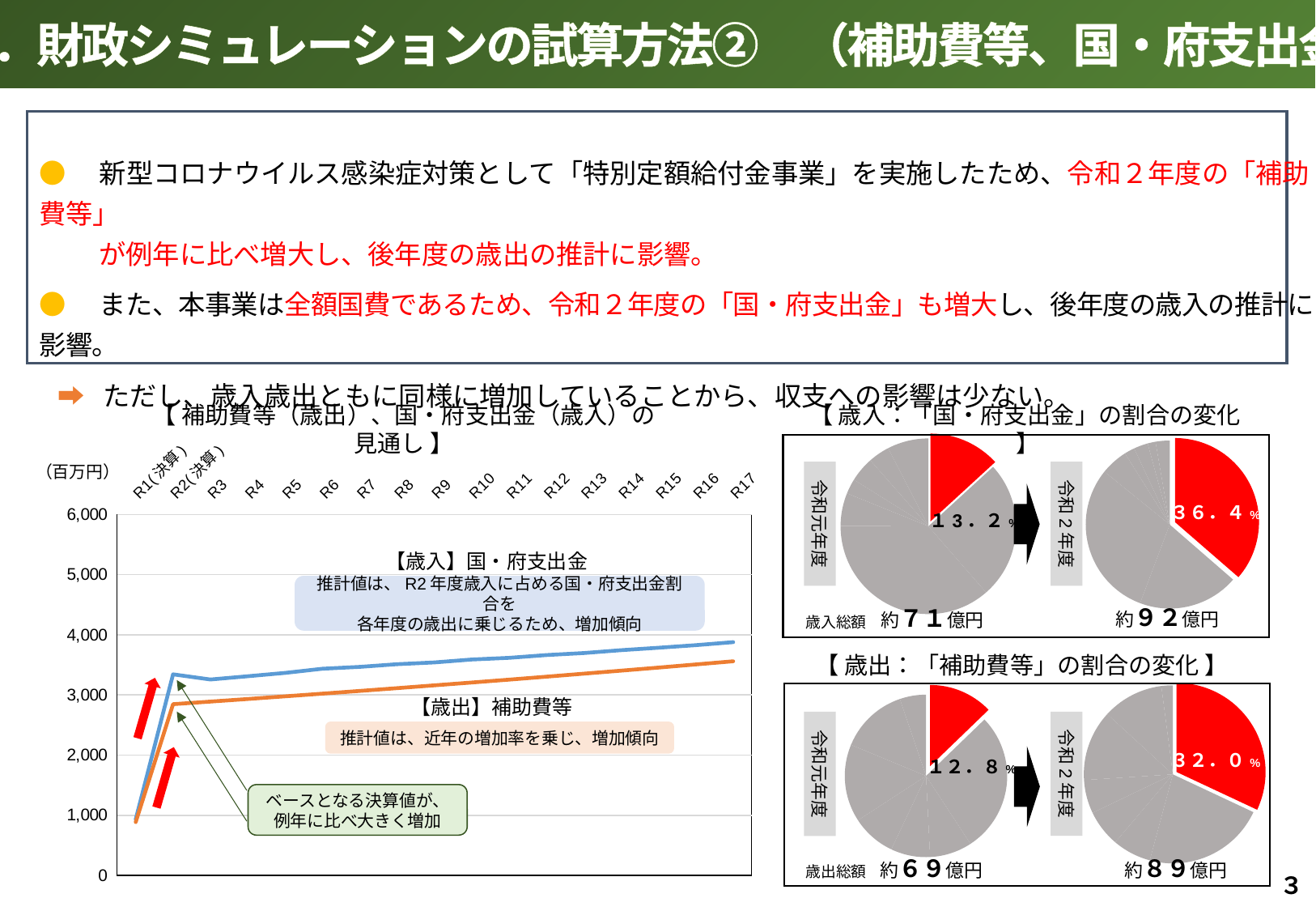

２．財政シミュレーションの試算方法②　（補助費等、国・府支出金）

●　新型コロナウイルス感染症対策として「特別定額給付金事業」を実施したため、令和２年度の「補助費等」
　　 が例年に比べ増大し、後年度の歳出の推計に影響。
●　また、本事業は全額国費であるため、令和２年度の「国・府支出金」も増大し、後年度の歳入の推計に影響。
   ➡  ただし、歳入歳出ともに同様に増加していることから、収支への影響は少ない。
【 歳入：「国・府支出金」の割合の変化 】
【 補助費等（歳出）、国・府支出金（歳入）の見通し 】

### Chart

| Category |  |  |
|---|---|---|
| R1(決算) | 933.0 | 887.0 |
| R2(決算) | 3343.0 | 2847.0 |
| R3 | 3257.0 | 2890.0 |
| R4 | 3311.0 | 2933.0 |
| R5 | 3367.0 | 2977.0 |
| R6 | 3436.0 | 3022.0 |
| R7 | 3467.0 | 3067.0 |
| R8 | 3511.0 | 3113.0 |
| R9 | 3541.0 | 3160.0 |
| R10 | 3590.0 | 3207.0 |
| R11 | 3618.0 | 3255.0 |
| R12 | 3664.0 | 3304.0 |
| R13 | 3697.0 | 3354.0 |
| R14 | 3745.0 | 3404.0 |
| R15 | 3785.0 | 3455.0 |
| R16 | 3828.0 | 3507.0 |
| R17 | 3878.0 | 3560.0 |

### Chart

| Category |  |
|---|---|
| 国・府支出金 | 0.131891433418151 |
| 町税 | 0.25388747526152106 |
| 地方交付税（臨財債含む） | 0.364715860899067 |
| 交付金・地方譲与税等 | 0.060644614079728584 |
| 町債 | 0.027707096409386487 |
| 諸収入 | 0.046225614927905 |
| 前年度繰越金 | 0.0391574780887758 |
| 基金取崩し（特定目的基金） | 0.0 |
| 基金取崩し（財政調整基金） | 0.07577042691546508 |

### Chart

| Category |  |
|---|---|
| 国・府支出金 | 0.3638045489171836 |
| 町税 | 0.19360104472739145 |
| 地方交付税（臨財債含む） | 0.30090325389052125 |
| 交付金・地方譲与税等 | 0.052345195342257046 |
| 町債 | 0.019806290129502666 |
| 諸収入 | 0.027206442485580587 |
| 前年度繰越金 | 0.01534443356186745 |
| 基金取崩し（特定目的基金） | 0.0 |
| 基金取崩し（財政調整基金） | 0.02698879094569594 |
（百万円）
令和元年度
令和2年度

３６．４%
１3．２%
推計値は、R2年度歳入に占める国・府支出金割合を
各年度の歳出に乗じるため、増加傾向
約９２億円
約７１億円
歳入総額
【 歳出：「補助費等」の割合の変化 】

### Chart

| Category |  |
|---|---|
| 補助費等 | 0.3198157717366884 |
| 人件費 | 0.2218602561222197 |
| 扶助費 | 0.07020894181082903 |
| 公債費 | 0.06695124691080656 |
| 建設事業費（災害復旧含む） | 0.060885194338350934 |
| 物件費 | 0.12839811278364413 |
| 繰出金 | 0.11121096382835317 |
| その他 | 0.020669512469108066 |

### Chart

| Category |  |
|---|---|
| 補助費等 | 0.1279019466474405 |
| 人件費 | 0.27974044700793077 |
| 扶助費 | 0.08421052631578947 |
| 公債費 | 0.07844268204758471 |
| 建設事業費（災害復旧含む） | 0.08767123287671233 |
| 物件費 | 0.15457822638788754 |
| 繰出金 | 0.13525594808940158 |
| その他 | 0.05219899062725306 |
令和2年度
令和元年度
推計値は、近年の増加率を乗じ、増加傾向

３２．０%
１２．８%
ベースとなる決算値が、
例年に比べ大きく増加
約６９億円
約８９億円
歳出総額
３